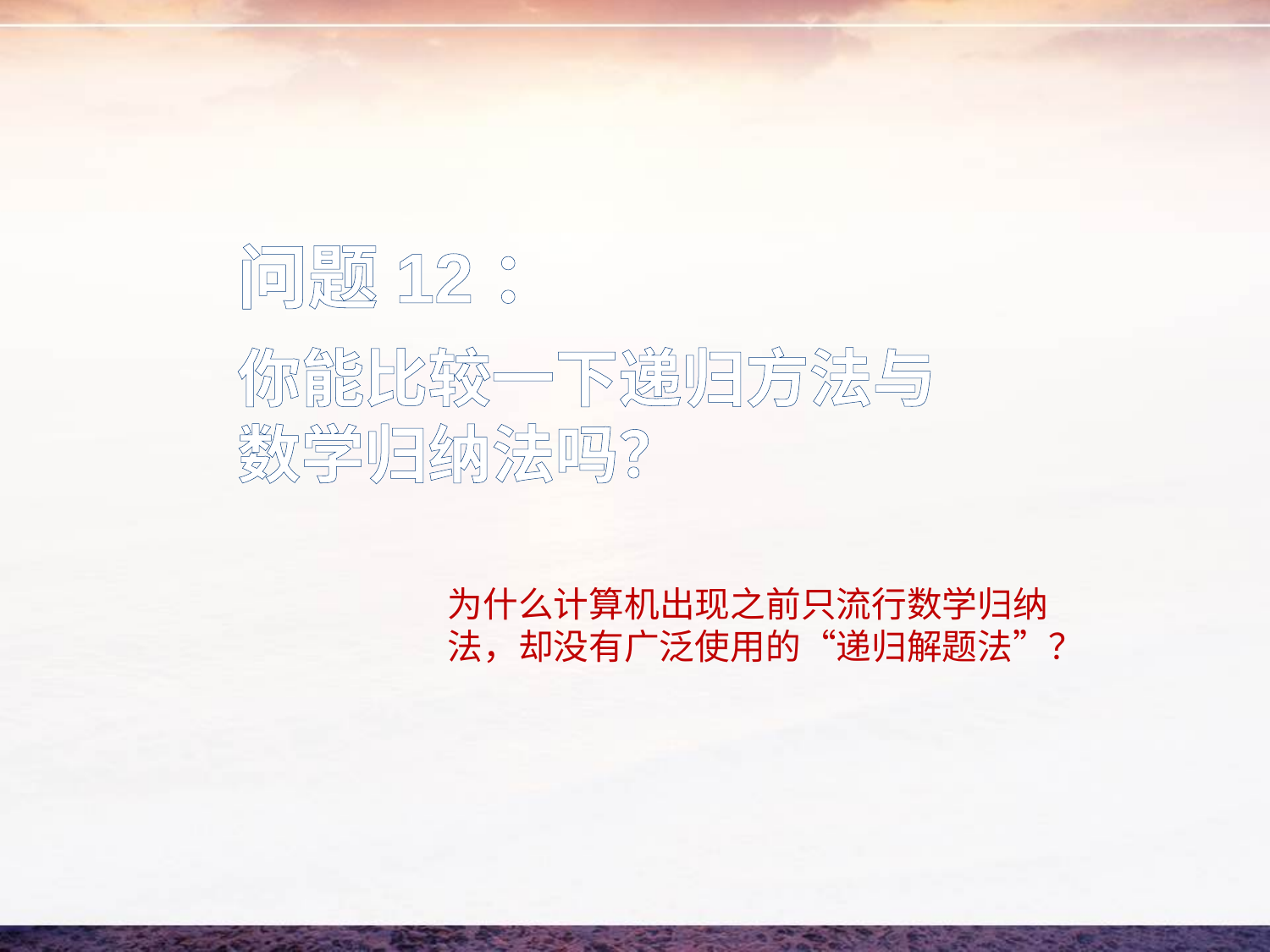

问题12：
你能比较一下递归方法与数学归纳法吗？
为什么计算机出现之前只流行数学归纳法，却没有广泛使用的“递归解题法”？